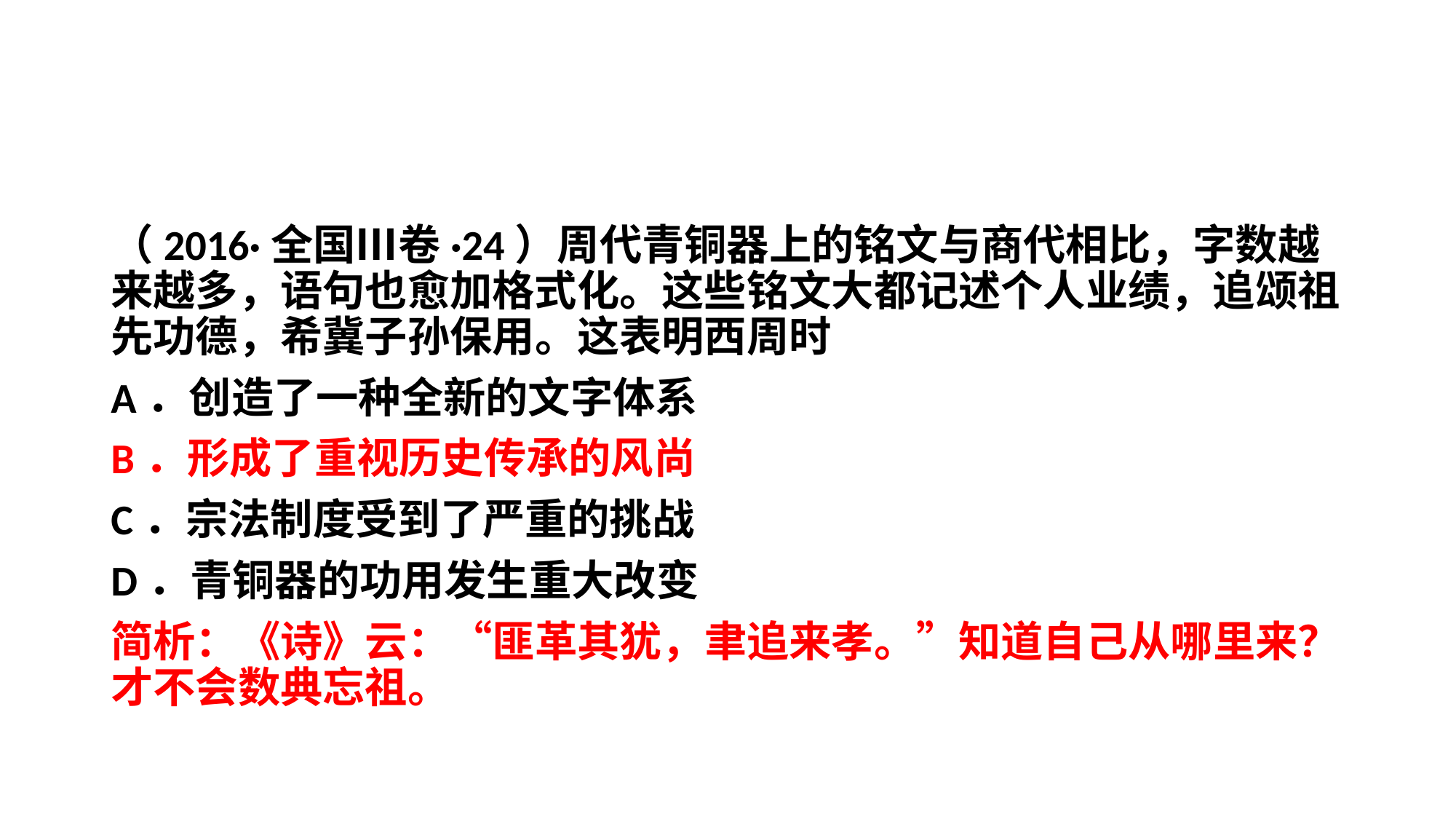

#
（2016·全国Ⅲ卷·24）周代青铜器上的铭文与商代相比，字数越来越多，语句也愈加格式化。这些铭文大都记述个人业绩，追颂祖先功德，希冀子孙保用。这表明西周时
A．创造了一种全新的文字体系
B．形成了重视历史传承的风尚
C．宗法制度受到了严重的挑战
D．青铜器的功用发生重大改变
简析：《诗》云：“匪革其犹，聿追来孝。”知道自己从哪里来？才不会数典忘祖。